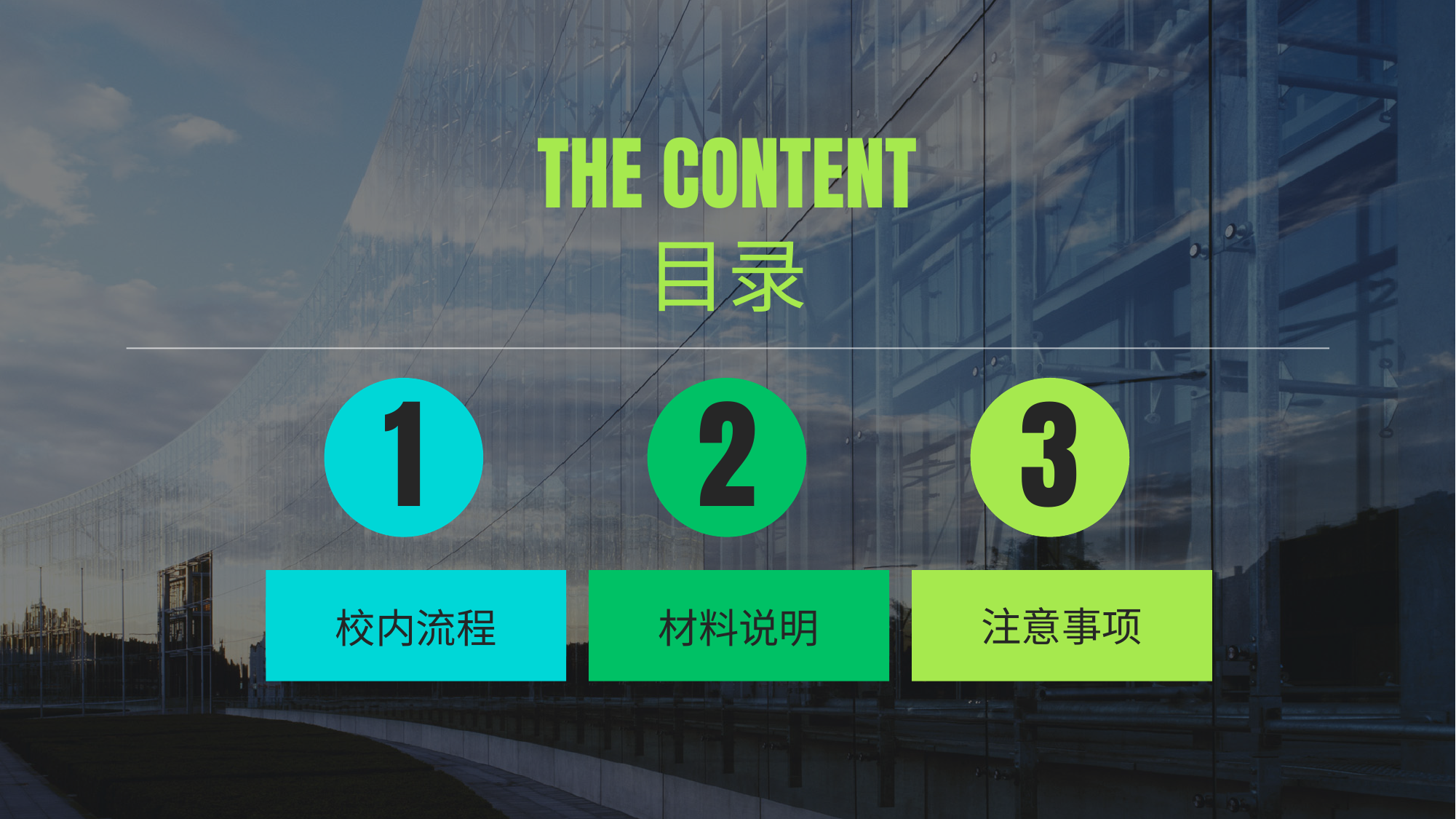

THE CONTENT
目录
1
2
3

校内流程

材料说明

注意事项